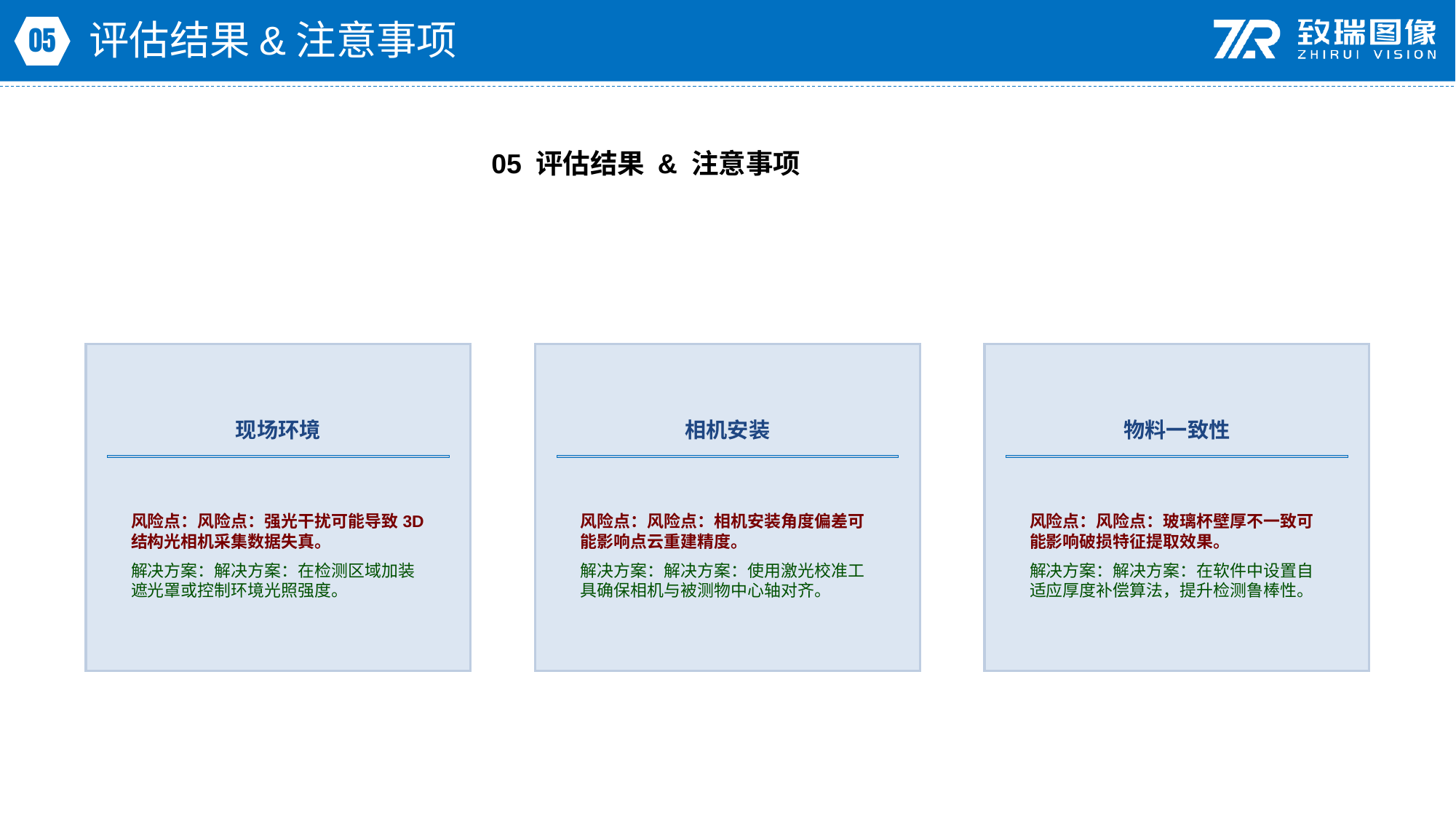

评估结果&注意事项
05

05 评估结果 & 注意事项

现场环境

相机安装

物料一致性

风险点：风险点：强光干扰可能导致3D结构光相机采集数据失真。
解决方案：解决方案：在检测区域加装遮光罩或控制环境光照强度。

风险点：风险点：相机安装角度偏差可能影响点云重建精度。
解决方案：解决方案：使用激光校准工具确保相机与被测物中心轴对齐。

风险点：风险点：玻璃杯壁厚不一致可能影响破损特征提取效果。
解决方案：解决方案：在软件中设置自适应厚度补偿算法，提升检测鲁棒性。